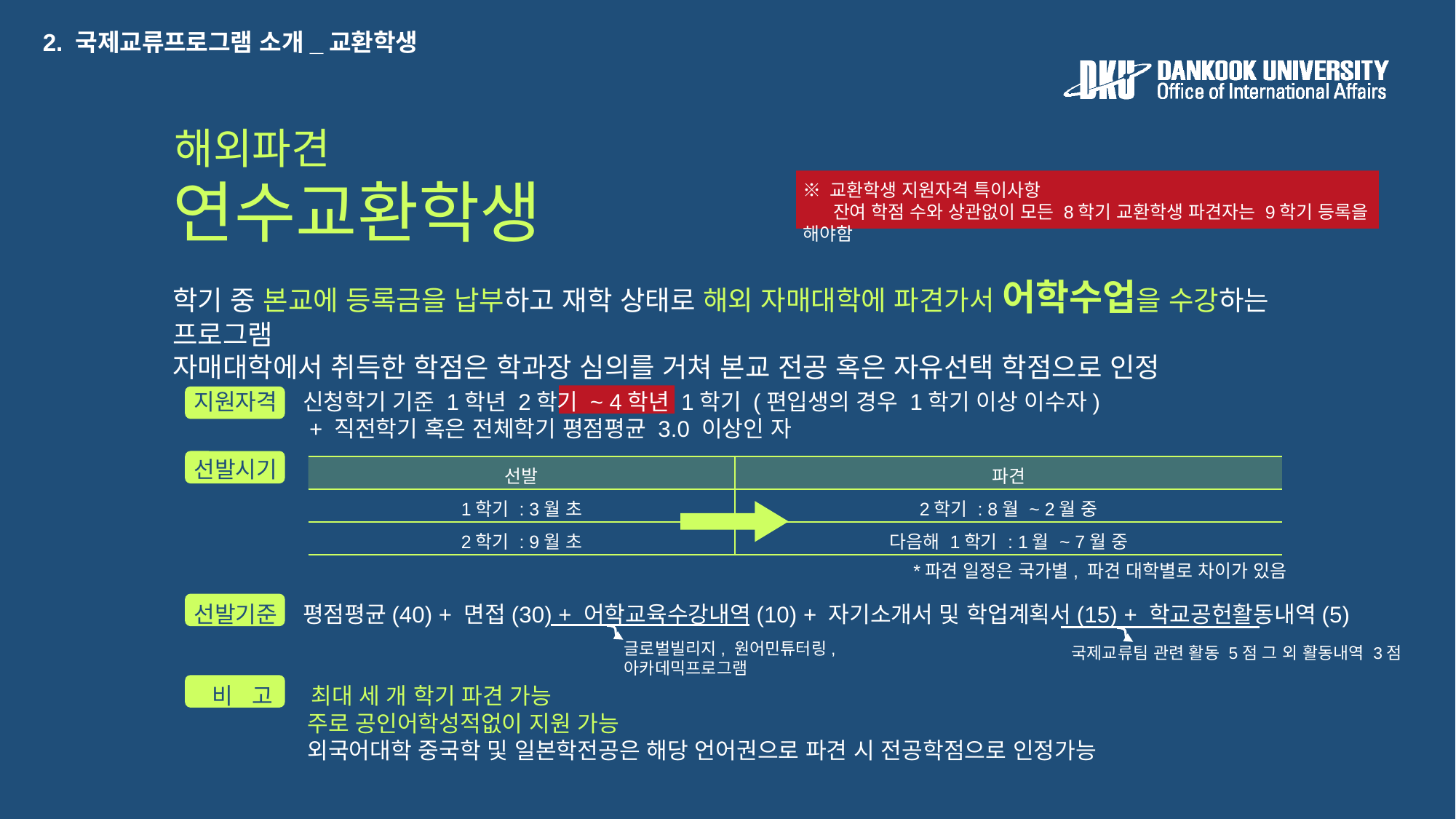

2. 국제교류프로그램 소개_교환학생
해외파견
# 연수교환학생

※ 교환학생 지원자격 특이사항
     잔여 학점 수와 상관없이 모든 8학기 교환학생 파견자는 9학기 등록을 해야함
학기 중 본교에 등록금을 납부하고 재학 상태로 해외 자매대학에 파견가서 어학수업을 수강하는 프로그램
자매대학에서 취득한 학점은 학과장 심의를 거쳐 본교 전공 혹은 자유선택 학점으로 인정
지원자격    신청학기 기준 1학년 2학기 ~ 4학년 1학기 (편입생의 경우 1학기 이상 이수자)
	 + 직전학기 혹은 전체학기 평점평균 3.0 이상인 자
선발시기

선발기준    평점평균(40) + 면접(30) + 어학교육수강내역(10) + 자기소개서 및 학업계획서(15) + 학교공헌활동내역(5)

  비   고      최대 세 개 학기 파견 가능
                 주로 공인어학성적없이 지원 가능
                 외국어대학 중국학 및 일본학전공은 해당 언어권으로 파견 시 전공학점으로 인정가능

| 선발 | 파견 |
| --- | --- |
| 1학기 : 3월 초 | 2학기 : 8월 ~ 2월 중 |
| 2학기 : 9월 초 | 다음해 1학기 : 1월 ~ 7월 중 |

*파견 일정은 국가별, 파견 대학별로 차이가 있음

글로벌빌리지, 원어민튜터링, 아카데믹프로그램
국제교류팀 관련 활동 5점 그 외 활동내역 3점